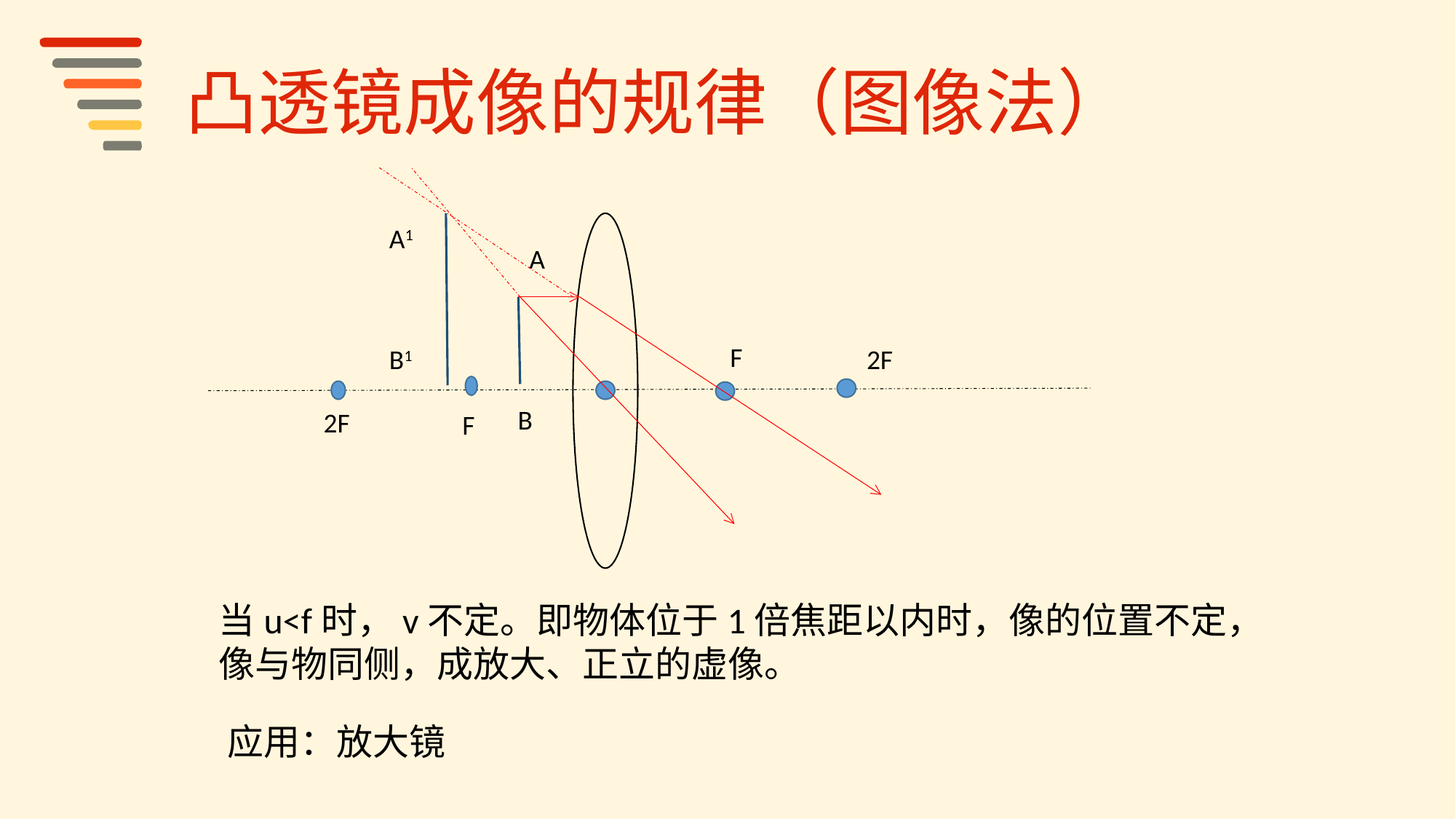

凸透镜成像的规律（图像法）

A1
A
F
B1
2F

B
2F
F
当u<f时，v不定。即物体位于1倍焦距以内时，像的位置不定，像与物同侧，成放大、正立的虚像。
应用：放大镜